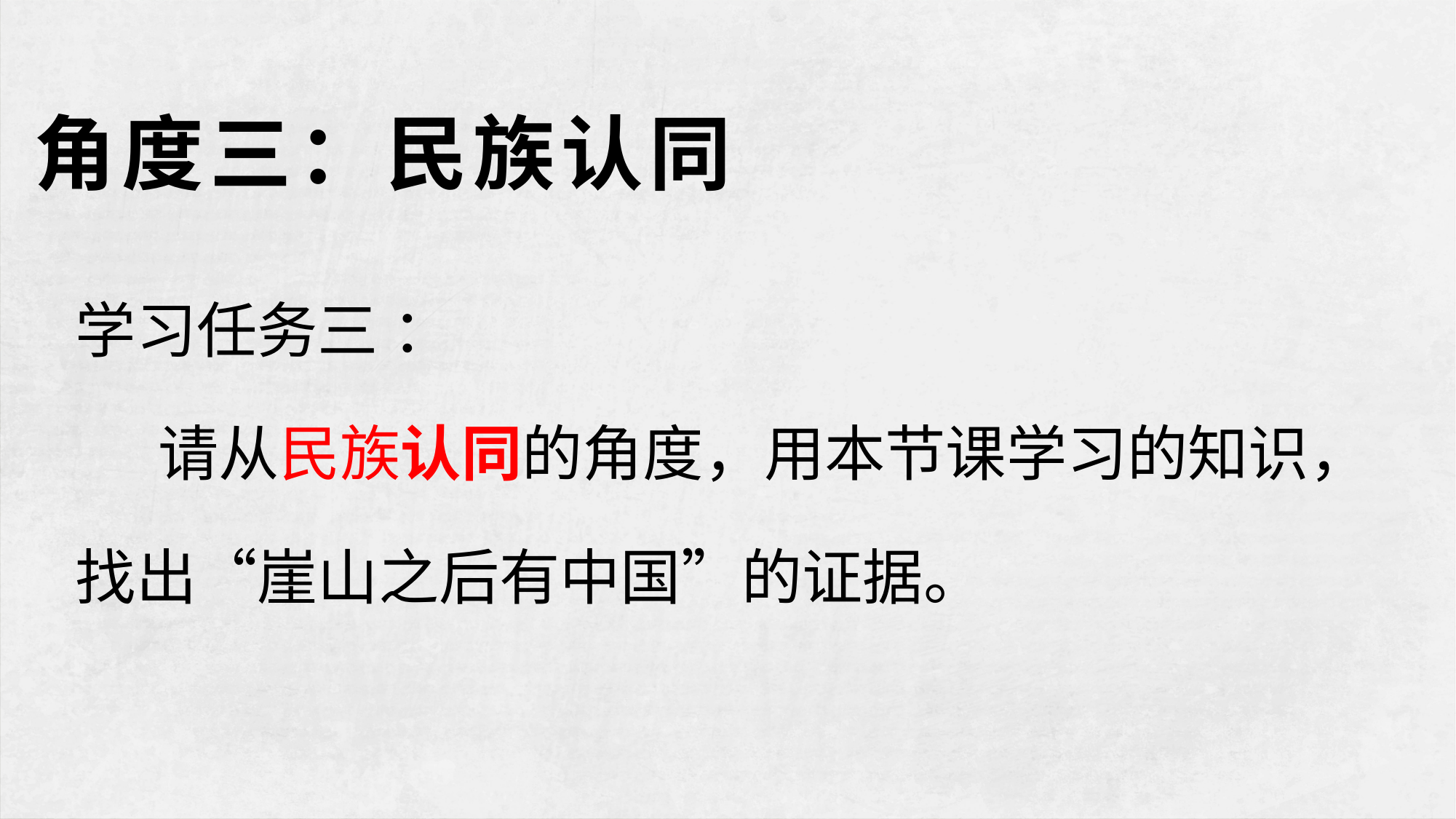

角度三：民族认同
学习任务三 ：
     请从民族认同的角度，用本节课学习的知识，找出“崖山之后有中国”的证据。